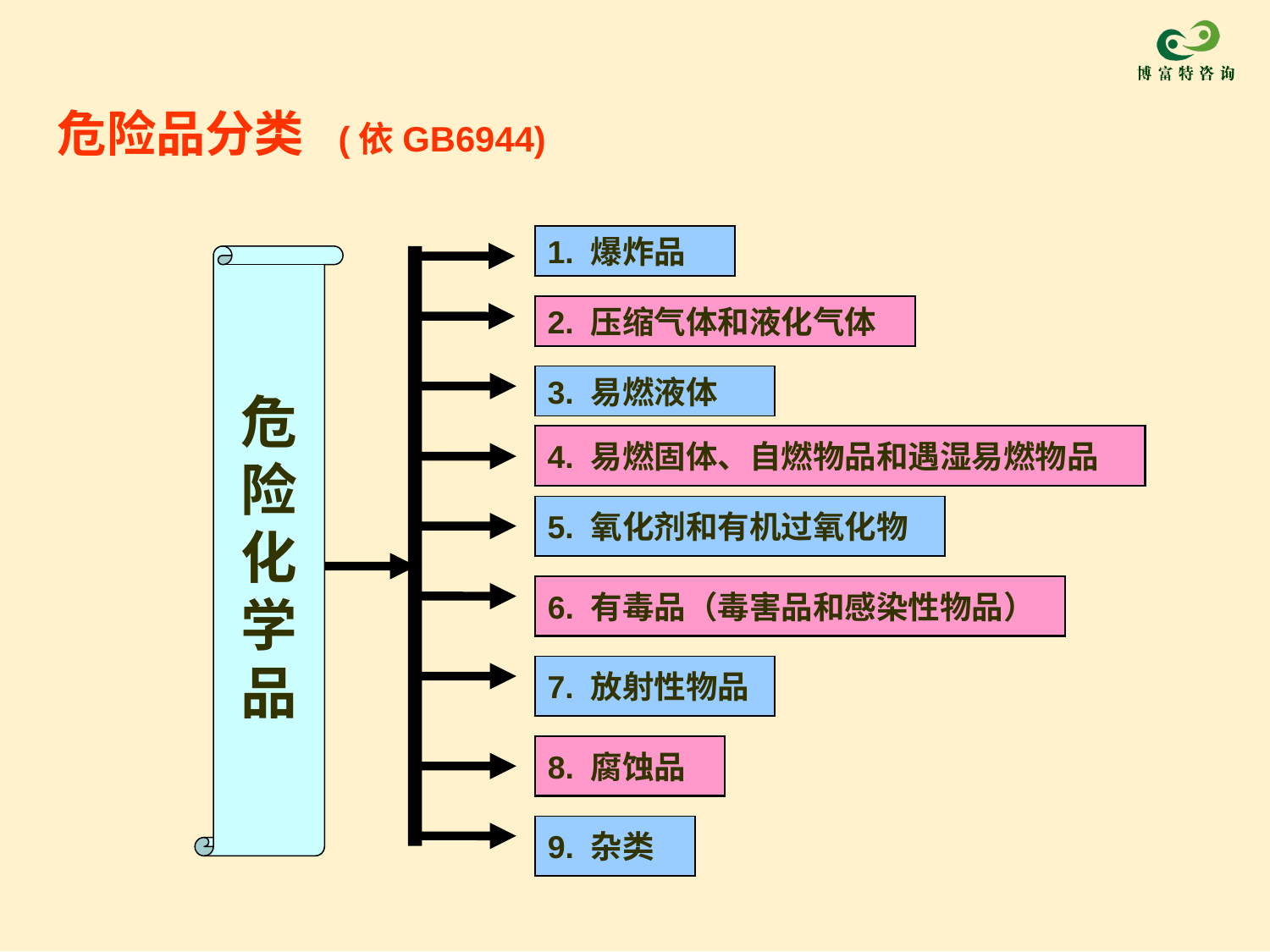

危险品分类  (依GB6944)
1. 爆炸品
危
险
化
学
品

2. 压缩气体和液化气体

3. 易燃液体

4. 易燃固体、自燃物品和遇湿易燃物品

5. 氧化剂和有机过氧化物

6. 有毒品（毒害品和感染性物品）

7. 放射性物品

8. 腐蚀品

9. 杂类